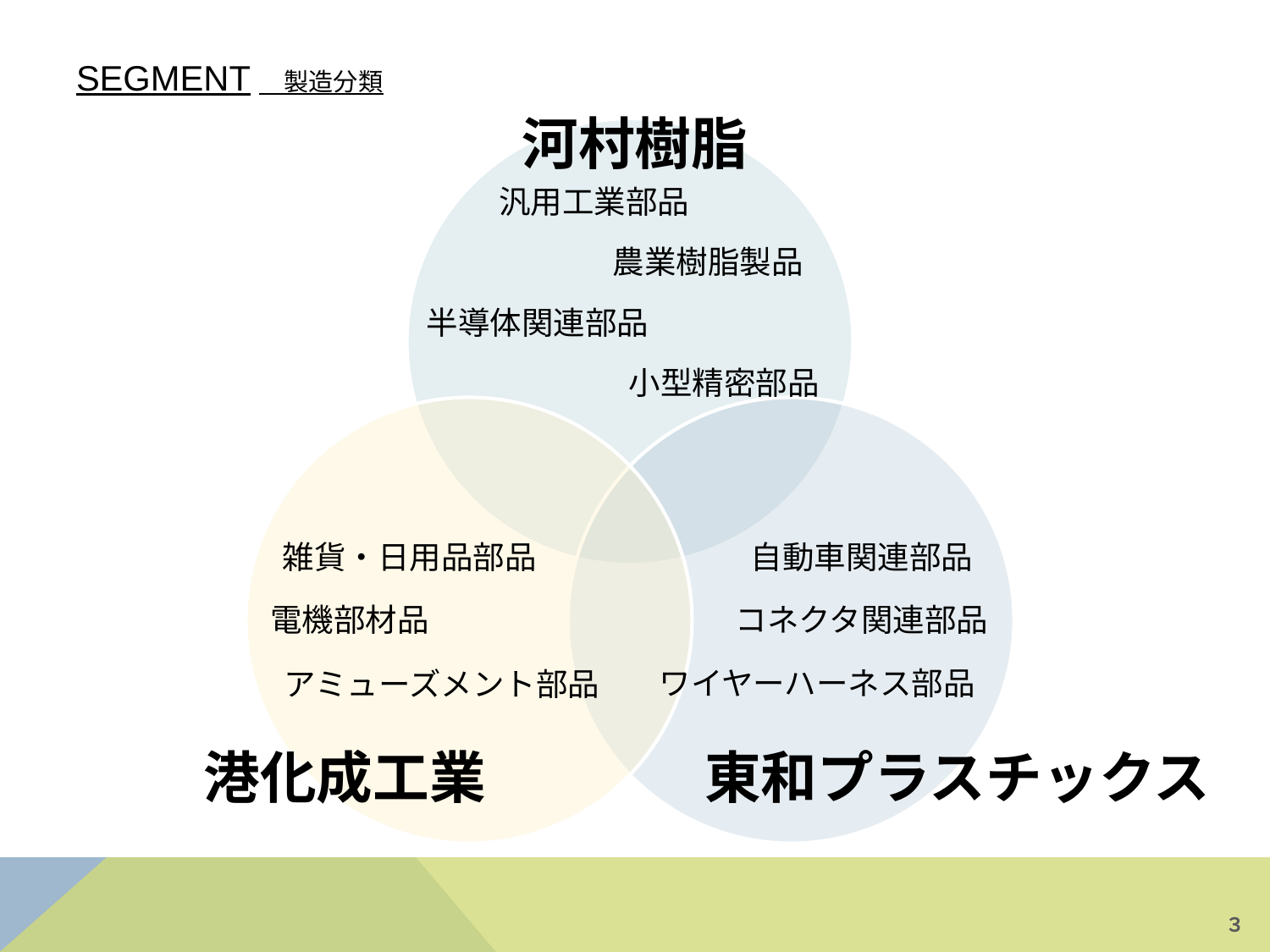

# Segment　製造分類
河村樹脂

汎用工業部品
農業樹脂製品
半導体関連部品
小型精密部品

自動車関連部品
雑貨・日用品部品
電機部材品
コネクタ関連部品
ワイヤーハーネス部品
アミューズメント部品
港化成工業
東和プラスチックス
３